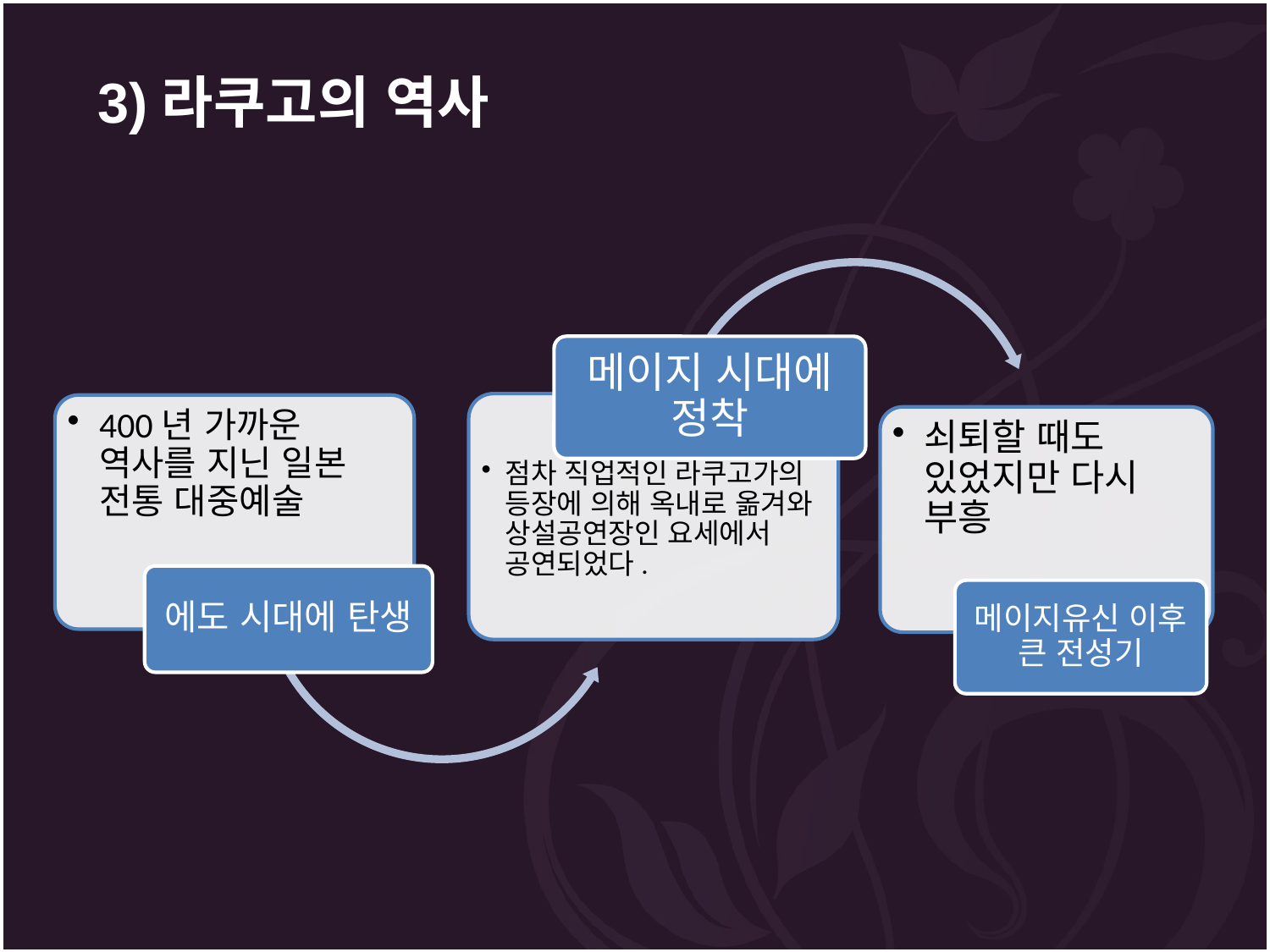

# 3)라쿠고의 역사
400년 가까운 역사를 지닌 일본 전통 대중예술
에도 시대에 탄생
점차 직업적인 라쿠고가의 등장에 의해 옥내로 옮겨와 상설공연장인 요세에서 공연되었다.
메이지 시대에 정착
쇠퇴할 때도 있었지만 다시 부흥
메이지유신 이후 큰 전성기